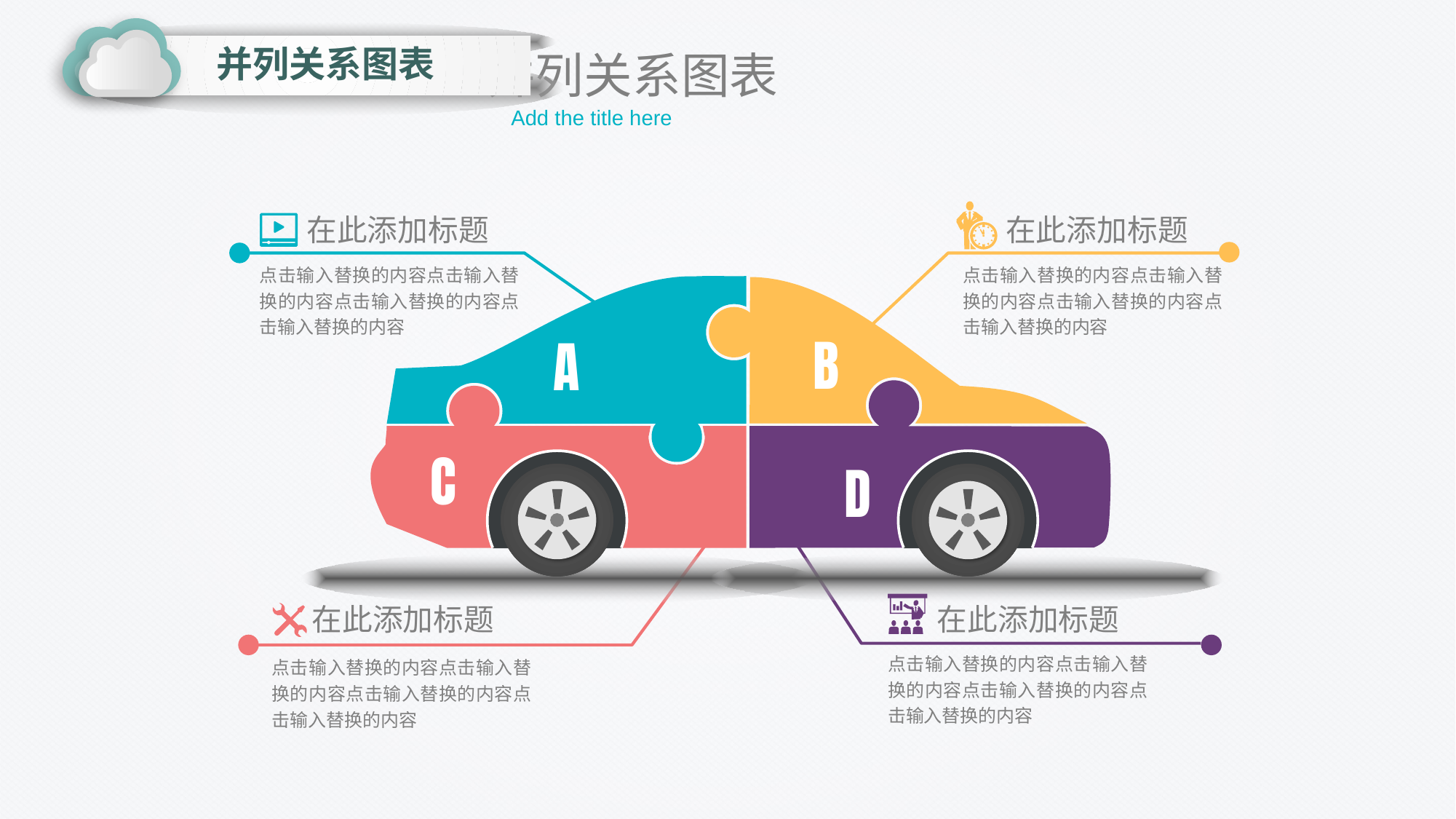

并列关系图表
并列关系图表
Add the title here

在此添加标题
在此添加标题

点击输入替换的内容点击输入替换的内容点击输入替换的内容点击输入替换的内容
点击输入替换的内容点击输入替换的内容点击输入替换的内容点击输入替换的内容

B
A
C
D

在此添加标题
在此添加标题

点击输入替换的内容点击输入替换的内容点击输入替换的内容点击输入替换的内容
点击输入替换的内容点击输入替换的内容点击输入替换的内容点击输入替换的内容